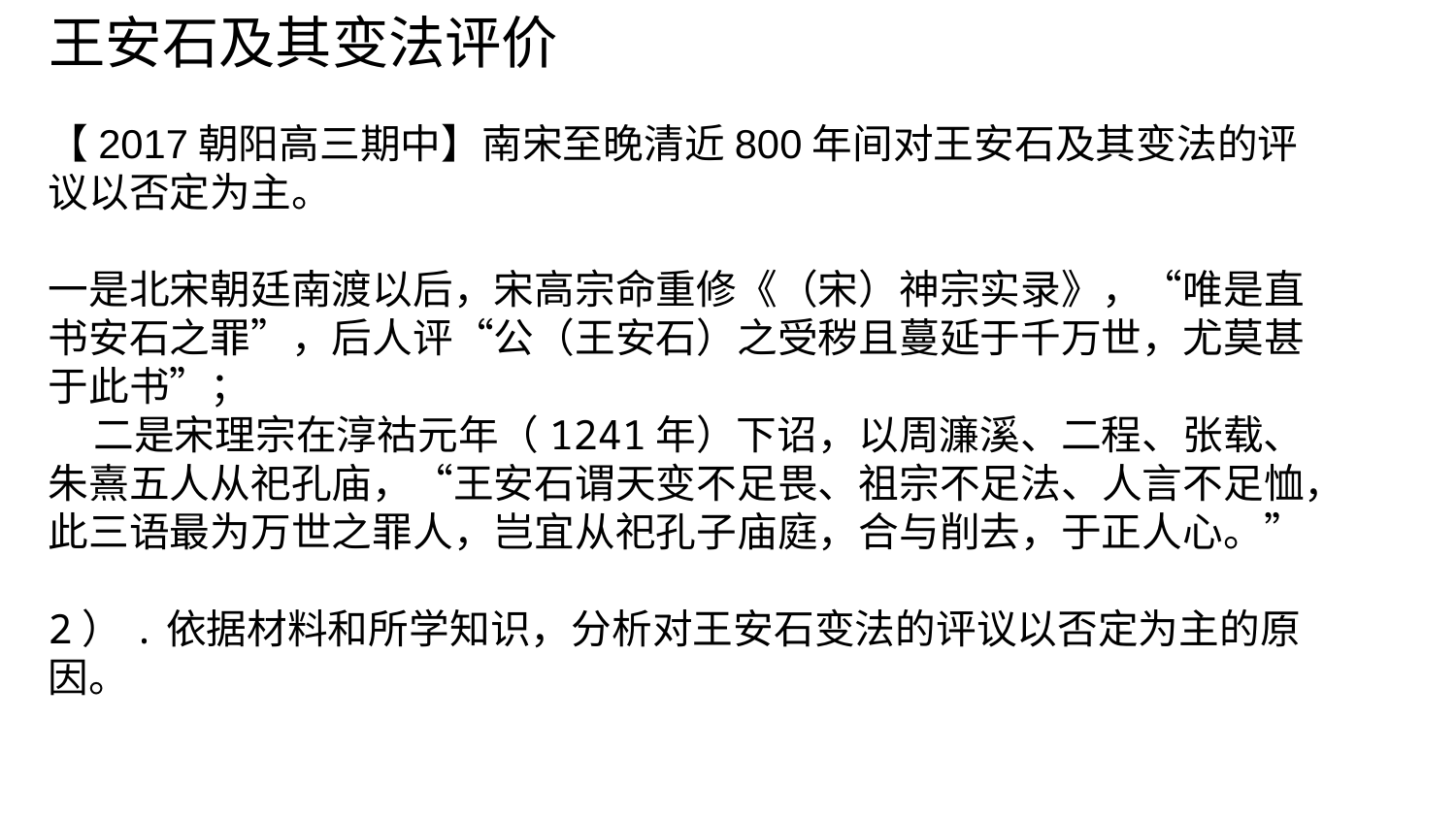

王安石及其变法评价
【2017朝阳高三期中】南宋至晚清近800年间对王安石及其变法的评议以否定为主。

一是北宋朝廷南渡以后，宋高宗命重修《（宋）神宗实录》，“唯是直书安石之罪”，后人评“公（王安石）之受秽且蔓延于千万世，尤莫甚于此书”；
    二是宋理宗在淳祜元年（1241年）下诏，以周濂溪、二程、张载、朱熹五人从祀孔庙，“王安石谓天变不足畏、祖宗不足法、人言不足恤，此三语最为万世之罪人，岂宜从祀孔子庙庭，合与削去，于正人心。”

2）.依据材料和所学知识，分析对王安石变法的评议以否定为主的原因。